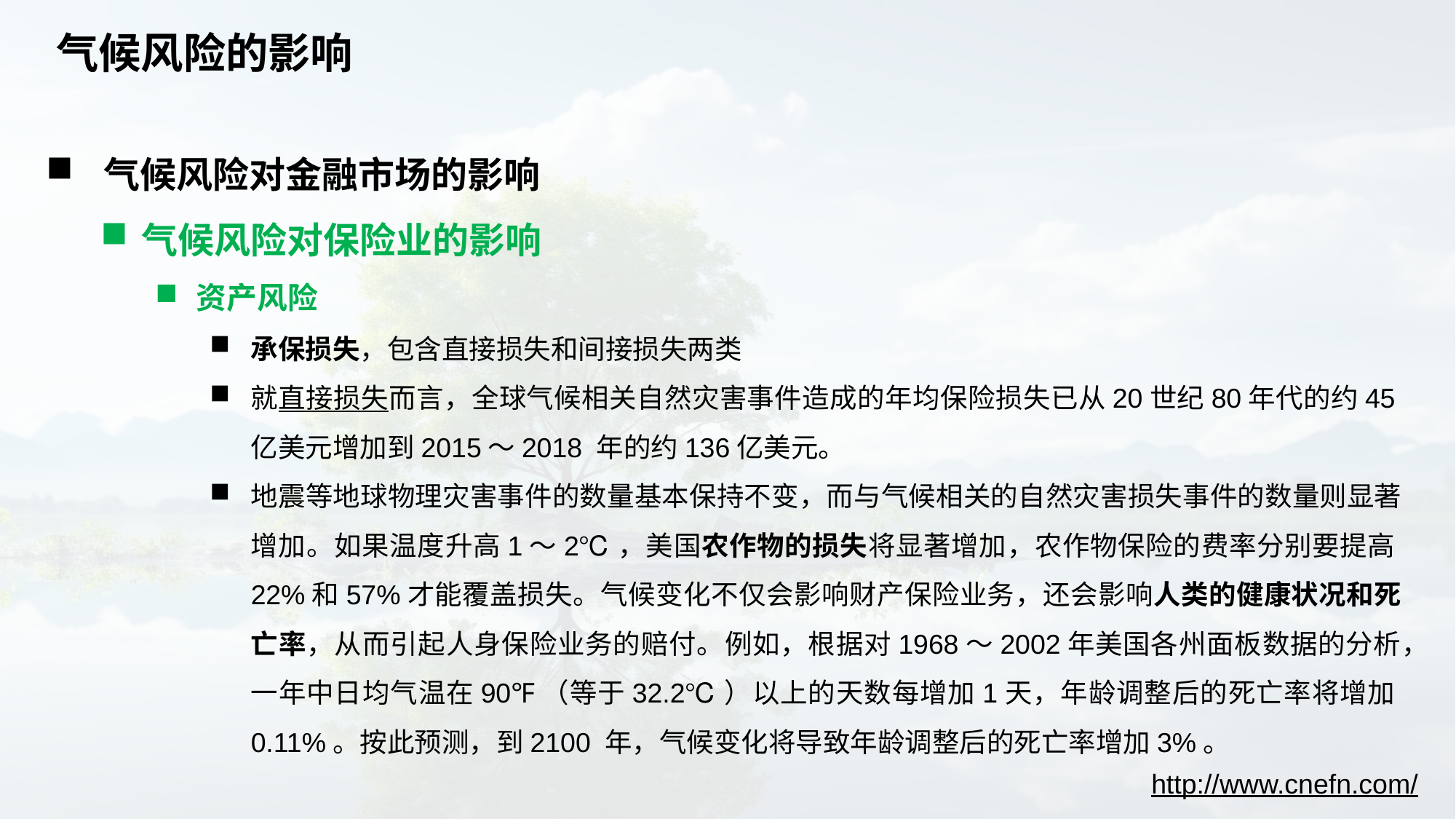

# 气候风险的影响
 气候风险对金融市场的影响
气候风险对保险业的影响
资产风险
承保损失，包含直接损失和间接损失两类
就直接损失而言，全球气候相关自然灾害事件造成的年均保险损失已从20世纪80年代的约45亿美元增加到2015～2018 年的约136亿美元。
地震等地球物理灾害事件的数量基本保持不变，而与气候相关的自然灾害损失事件的数量则显著增加。如果温度升高1～2℃，美国农作物的损失将显著增加，农作物保险的费率分别要提高22%和57%才能覆盖损失。气候变化不仅会影响财产保险业务，还会影响人类的健康状况和死亡率，从而引起人身保险业务的赔付。例如，根据对1968～2002年美国各州面板数据的分析，一年中日均气温在90℉（等于32.2℃）以上的天数每增加1天，年龄调整后的死亡率将增加0.11%。按此预测，到2100 年，气候变化将导致年龄调整后的死亡率增加3%。